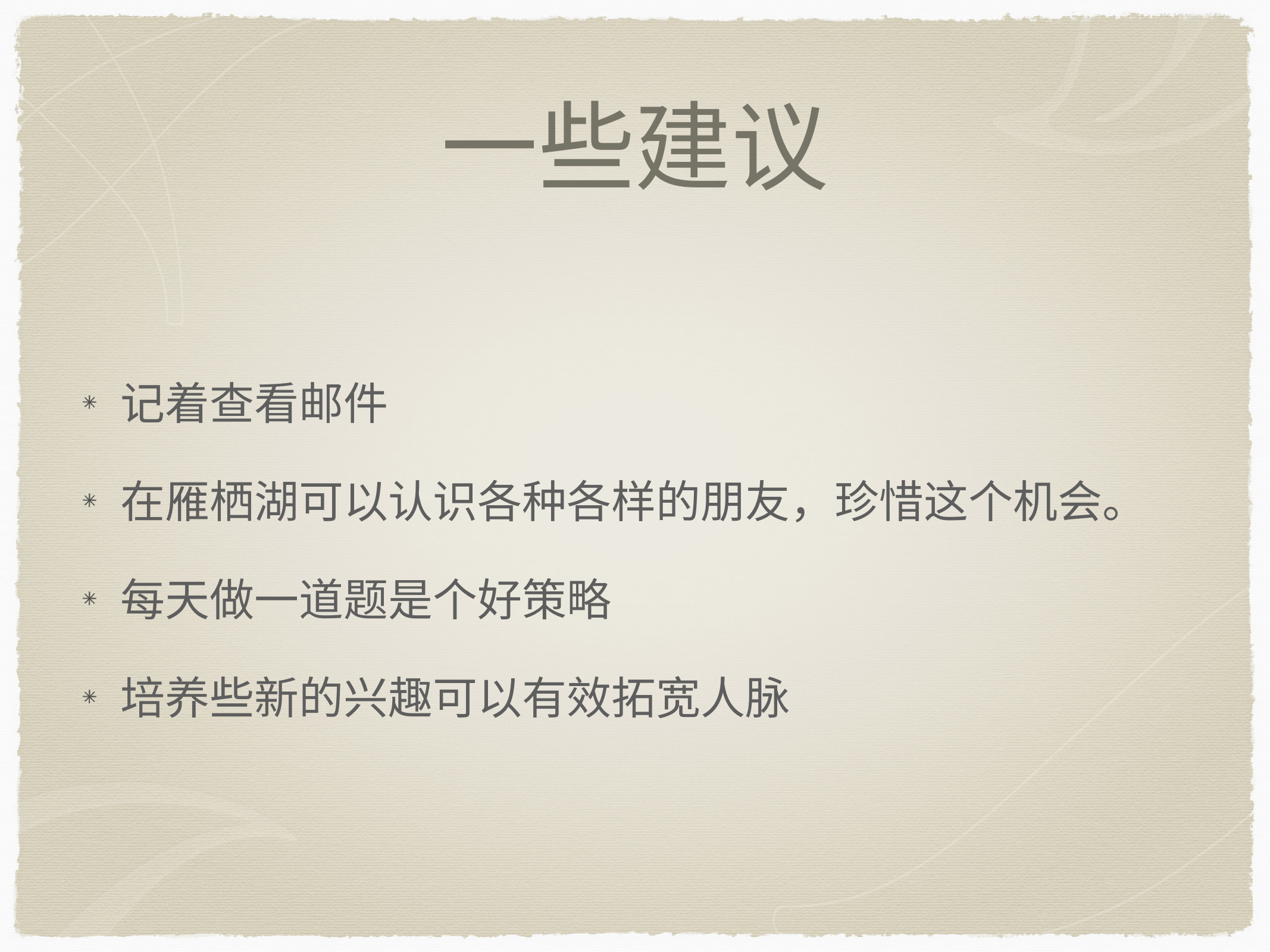

# 一些建议
记着查看邮件
在雁栖湖可以认识各种各样的朋友，珍惜这个机会。
每天做一道题是个好策略
培养些新的兴趣可以有效拓宽人脉